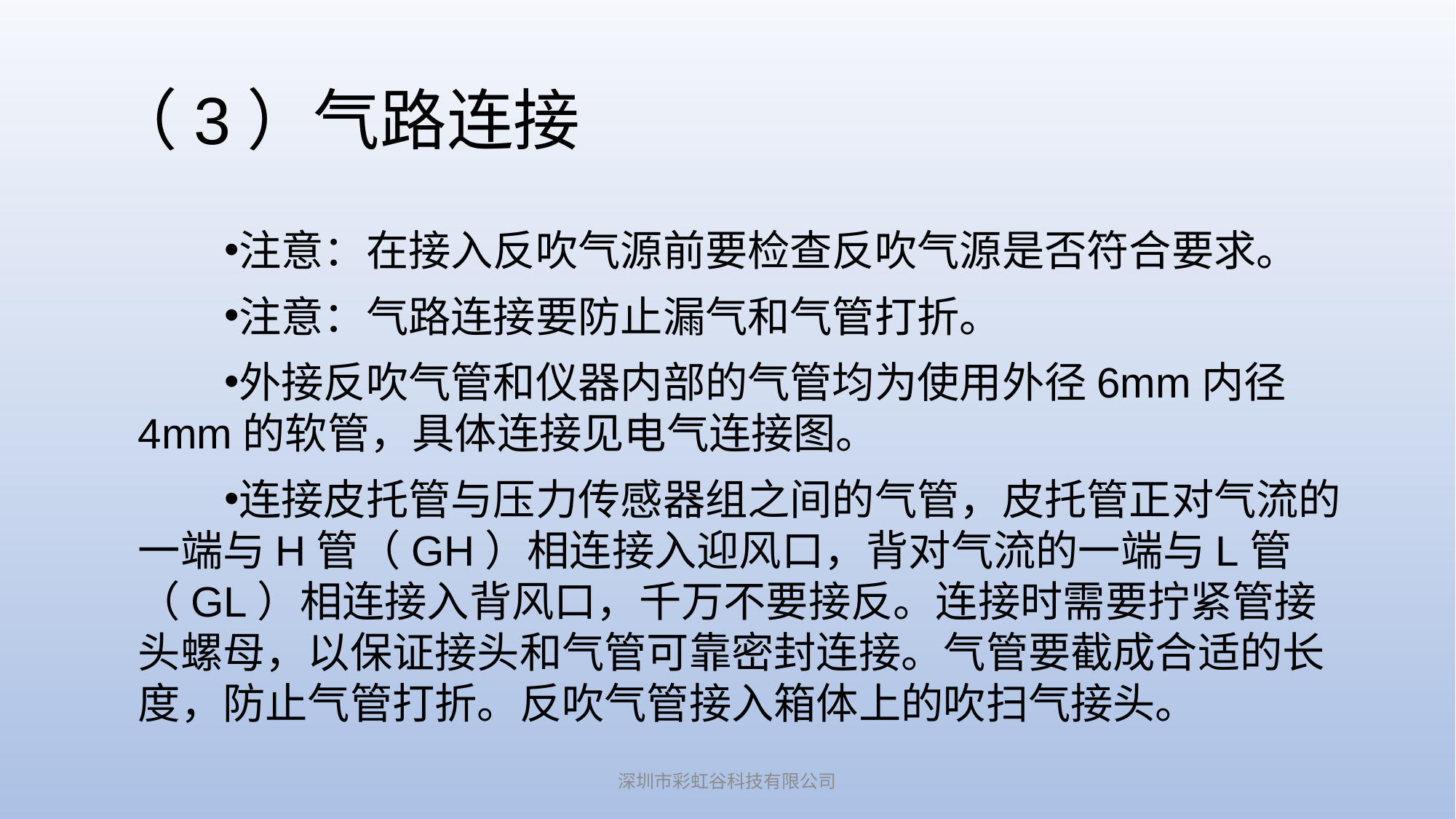

# （3）气路连接
注意：在接入反吹气源前要检查反吹气源是否符合要求。
注意：气路连接要防止漏气和气管打折。
外接反吹气管和仪器内部的气管均为使用外径6mm内径4mm的软管，具体连接见电气连接图。
连接皮托管与压力传感器组之间的气管，皮托管正对气流的一端与H管（GH）相连接入迎风口，背对气流的一端与L管（GL）相连接入背风口，千万不要接反。连接时需要拧紧管接头螺母，以保证接头和气管可靠密封连接。气管要截成合适的长度，防止气管打折。反吹气管接入箱体上的吹扫气接头。

深圳市彩虹谷科技有限公司
14